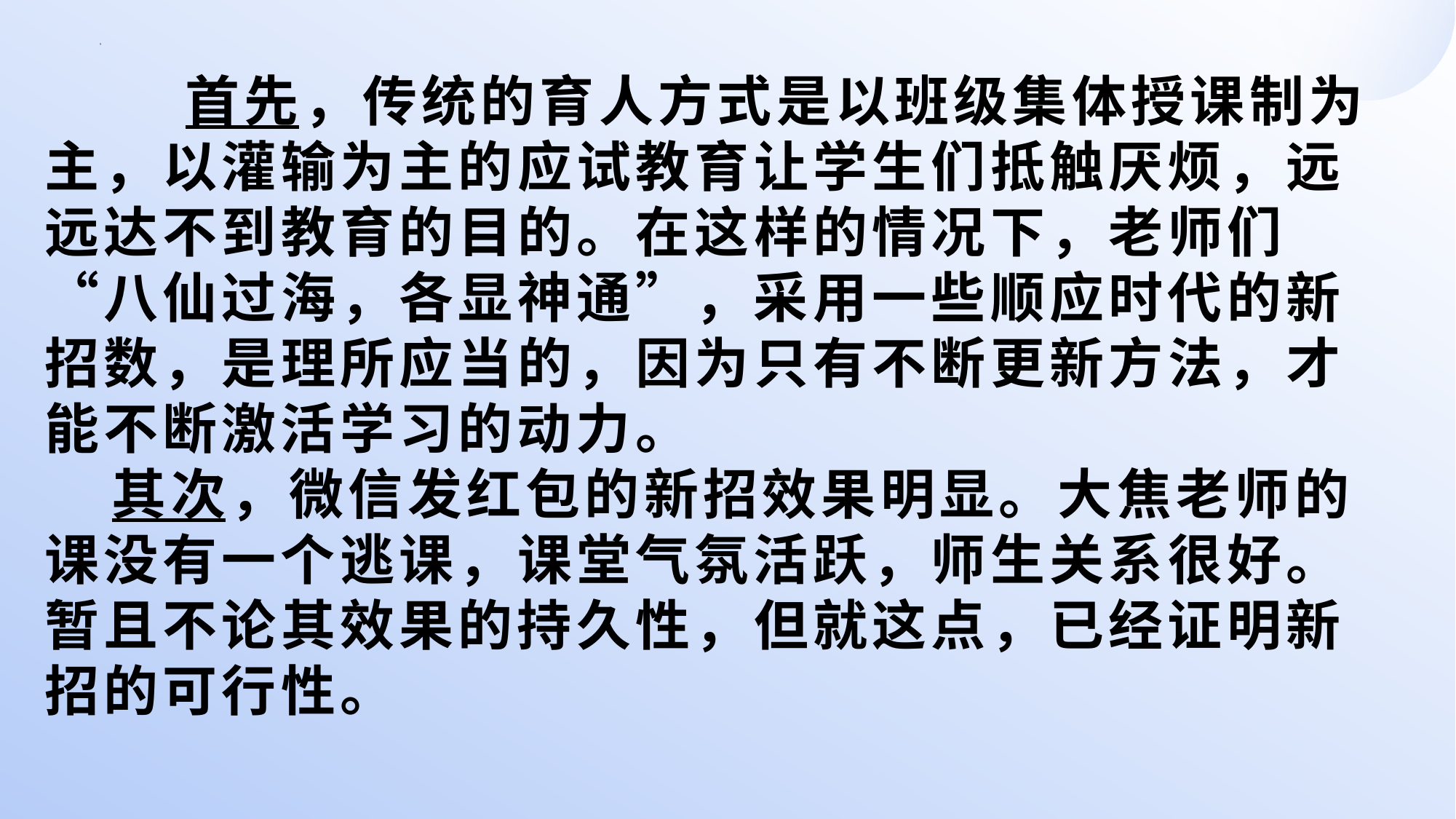

首先，传统的育人方式是以班级集体授课制为主，以灌输为主的应试教育让学生们抵触厌烦，远远达不到教育的目的。在这样的情况下，老师们“八仙过海，各显神通”，采用一些顺应时代的新招数，是理所应当的，因为只有不断更新方法，才能不断激活学习的动力。
    其次，微信发红包的新招效果明显。大焦老师的课没有一个逃课，课堂气氛活跃，师生关系很好。暂且不论其效果的持久性，但就这点，已经证明新招的可行性。